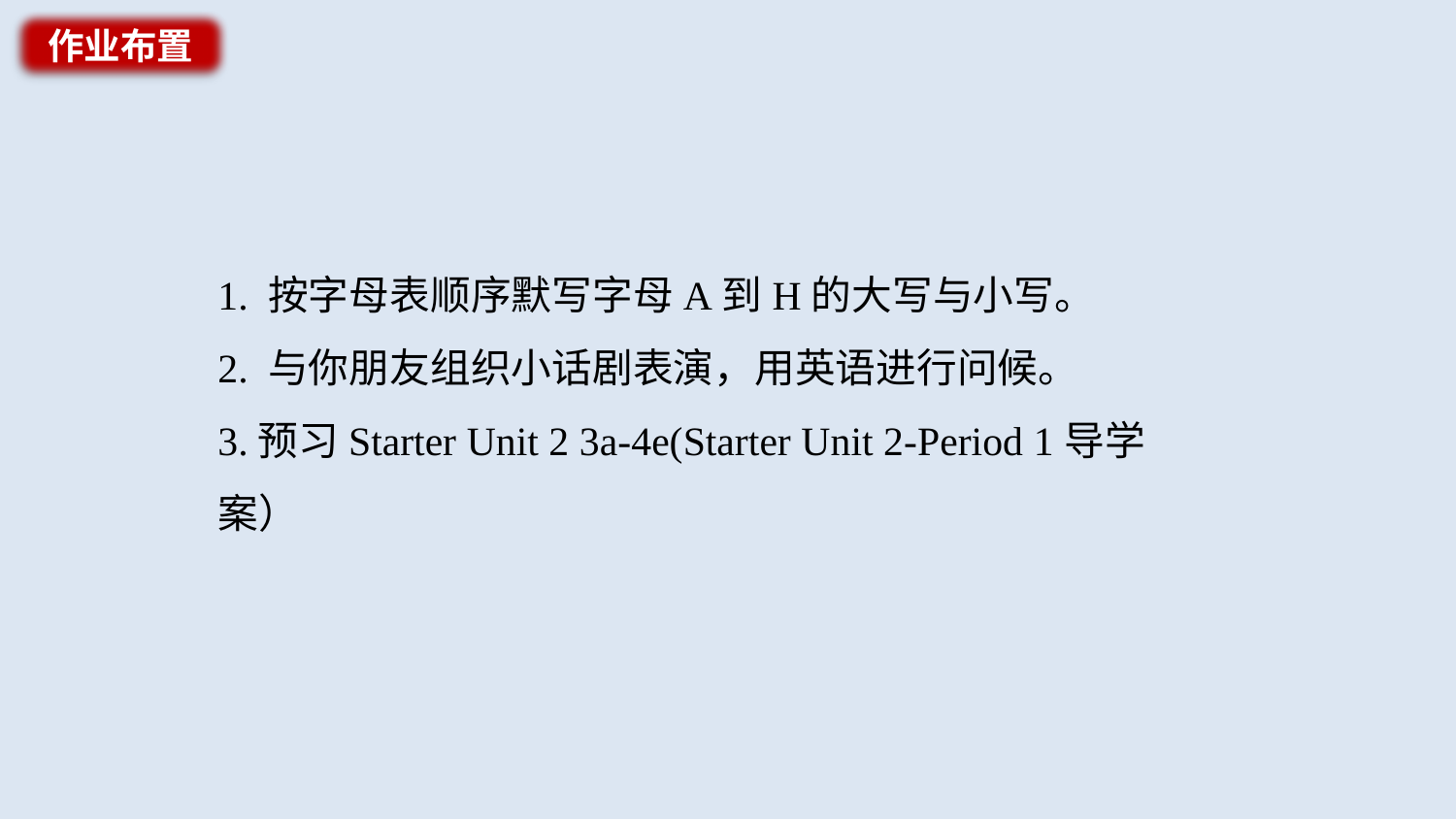

作业布置
1. 按字母表顺序默写字母A到H的大写与小写。
2. 与你朋友组织小话剧表演，用英语进行问候。
3.预习Starter Unit 2 3a-4e(Starter Unit 2-Period 1导学案）